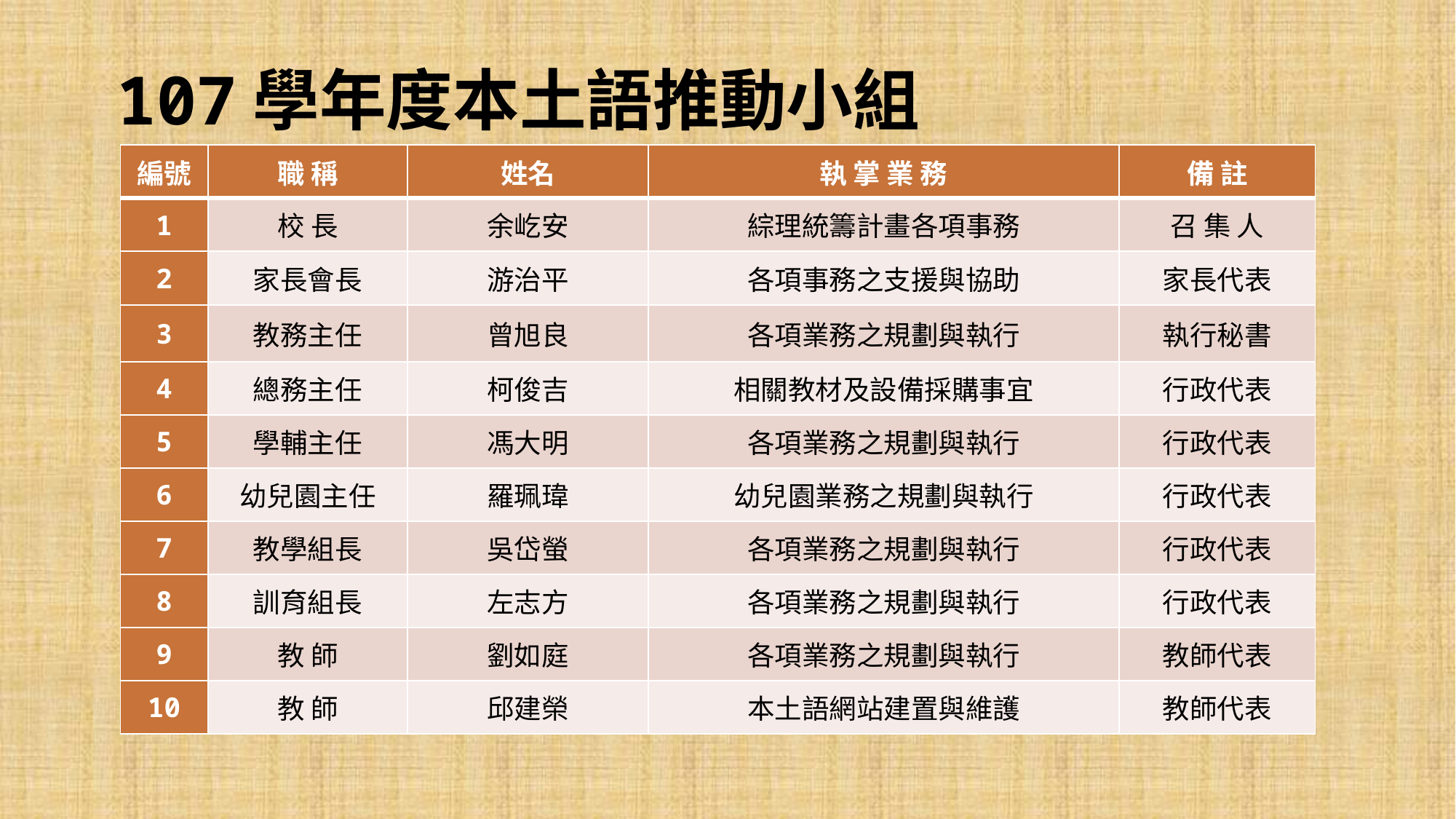

107學年度本土語推動小組
| 編號 | 職 稱 | 姓名 | 執 掌 業 務 | 備 註 |
| --- | --- | --- | --- | --- |
| 1 | 校 長 | 余屹安 | 綜理統籌計畫各項事務 | 召 集 人 |
| 2 | 家長會長 | 游治平 | 各項事務之支援與協助 | 家長代表 |
| 3 | 教務主任 | 曾旭良 | 各項業務之規劃與執行 | 執行秘書 |
| 4 | 總務主任 | 柯俊吉 | 相關教材及設備採購事宜 | 行政代表 |
| 5 | 學輔主任 | 馮大明 | 各項業務之規劃與執行 | 行政代表 |
| 6 | 幼兒園主任 | 羅珮瑋 | 幼兒園業務之規劃與執行 | 行政代表 |
| 7 | 教學組長 | 吳岱螢 | 各項業務之規劃與執行 | 行政代表 |
| 8 | 訓育組長 | 左志方 | 各項業務之規劃與執行 | 行政代表 |
| 9 | 教 師 | 劉如庭 | 各項業務之規劃與執行 | 教師代表 |
| 10 | 教 師 | 邱建榮 | 本土語網站建置與維護 | 教師代表 |